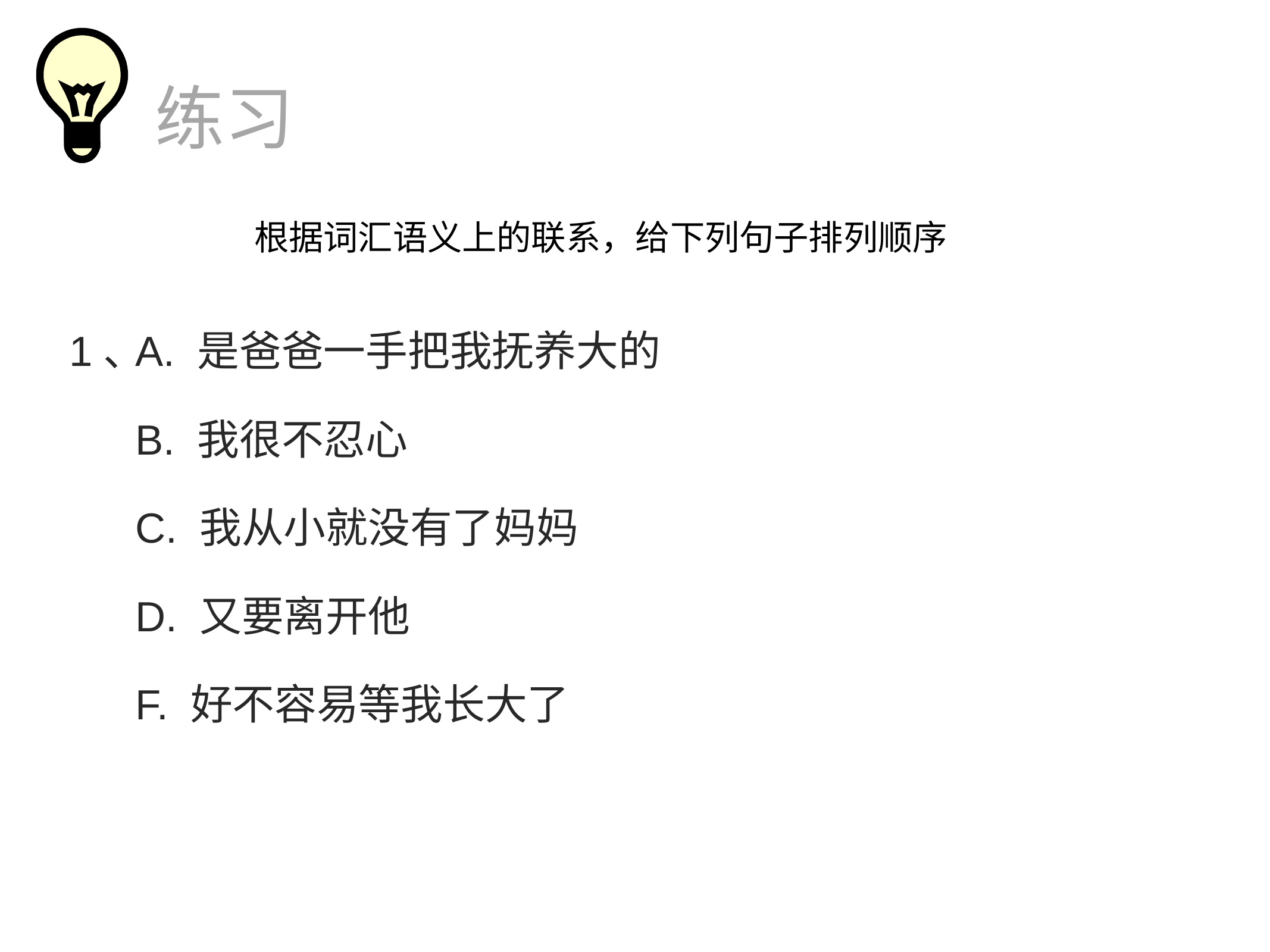

练习
根据词汇语义上的联系，给下列句子排列顺序
1、
A. 是爸爸一手把我抚养大的
B. 我很不忍心
C. 我从小就没有了妈妈
D. 又要离开他
F. 好不容易等我长大了